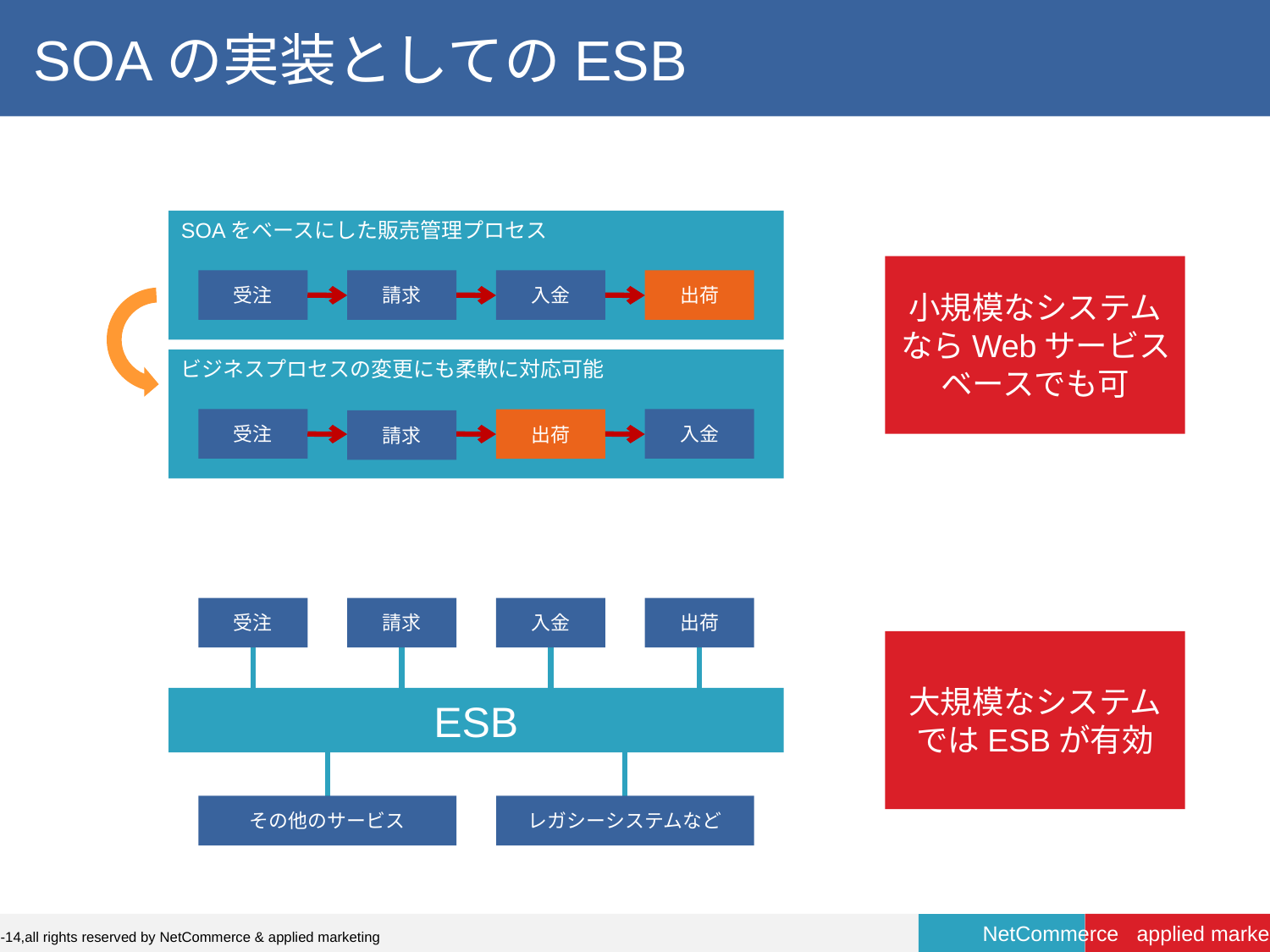

# SOAの実装としてのESB
SOAをベースにした販売管理プロセス
小規模なシステムならWebサービスベースでも可
受注
請求
入金
出荷

ビジネスプロセスの変更にも柔軟に対応可能
受注
入金
出荷
請求
受注
請求
入金
出荷
ESB
その他のサービス
レガシーシステムなど
大規模なシステムではESBが有効